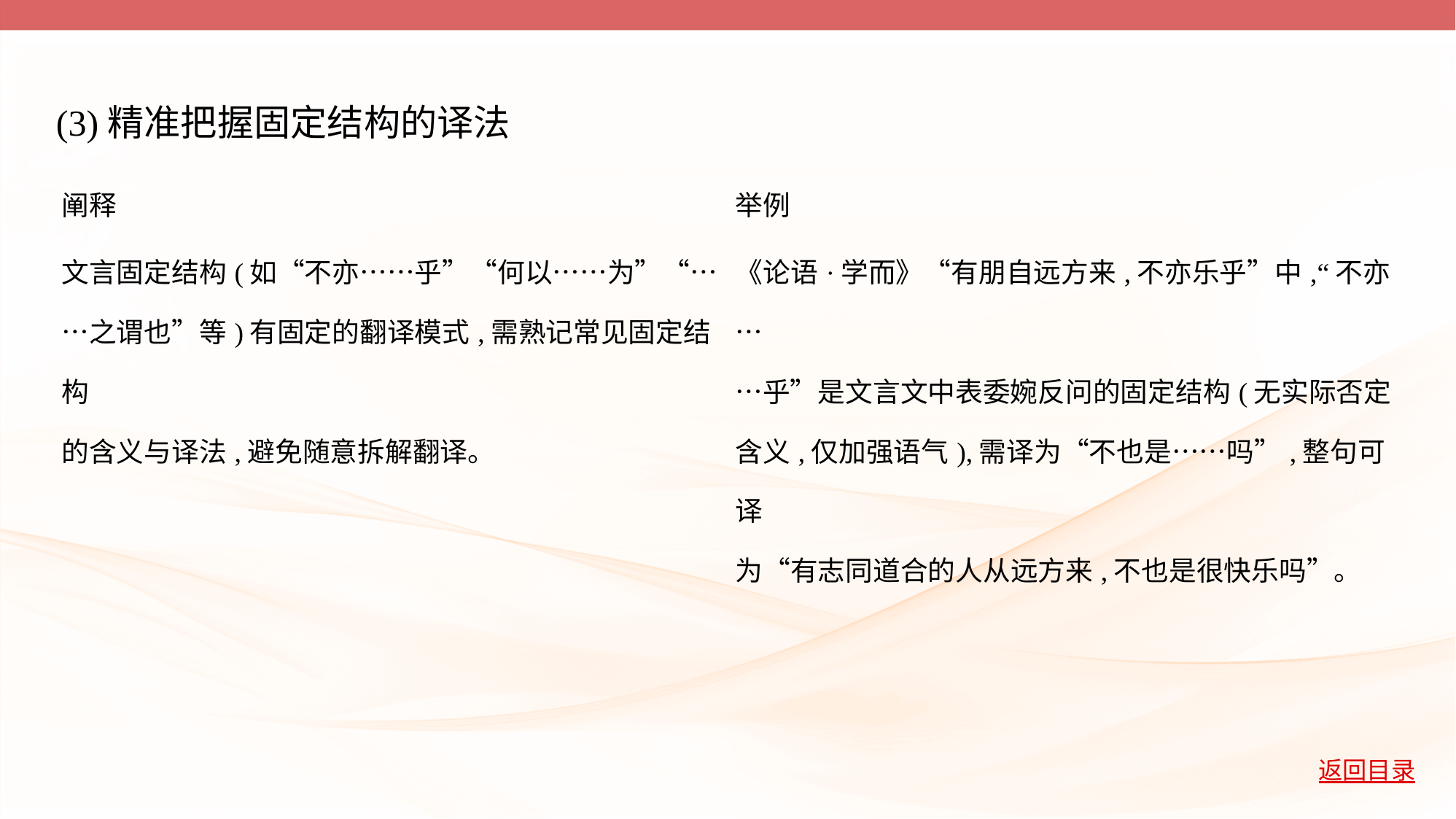

(3)精准把握固定结构的译法
| 阐释 | 举例 |
| --- | --- |
| 文言固定结构(如“不亦……乎”“何以……为”“… …之谓也”等)有固定的翻译模式,需熟记常见固定结构 的含义与译法,避免随意拆解翻译。 | 《论语·学而》“有朋自远方来,不亦乐乎”中,“不亦… …乎”是文言文中表委婉反问的固定结构(无实际否定 含义,仅加强语气),需译为“不也是……吗”,整句可译 为“有志同道合的人从远方来,不也是很快乐吗”。 |